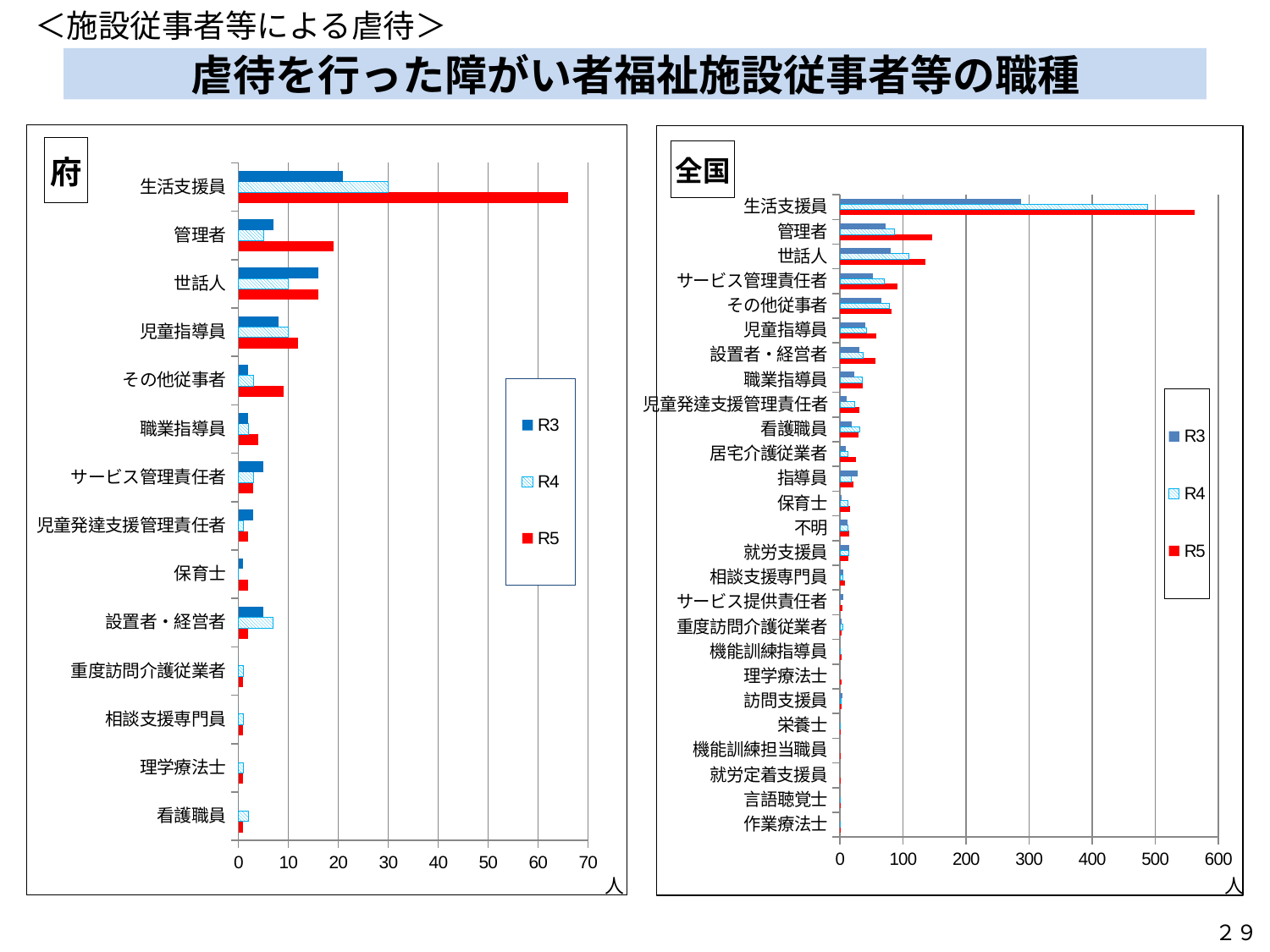

＜施設従事者等による虐待＞
# 虐待を行った障がい者福祉施設従事者等の職種

### Chart: 全国

| Category | R5 | R4 | R3 |
|---|---|---|---|
| 作業療法士 | 1.0 | 1.0 | None |
| 言語聴覚士 | 1.0 | 1.0 | None |
| 就労定着支援員 | 1.0 | None | None |
| 機能訓練担当職員 | 1.0 | None | None |
| 栄養士 | 1.0 | 1.0 | None |
| 訪問支援員 | 2.0 | 2.0 | 4.0 |
| 理学療法士 | 3.0 | None | None |
| 機能訓練指導員 | 3.0 | 1.0 | None |
| 重度訪問介護従業者 | 3.0 | 5.0 | 2.0 |
| サービス提供責任者 | 4.0 | None | 5.0 |
| 相談支援専門員 | 8.0 | 4.0 | 5.0 |
| 就労支援員 | 13.0 | 14.0 | 15.0 |
| 不明 | 15.0 | 13.0 | 12.0 |
| 保育士 | 16.0 | 13.0 | 3.0 |
| 指導員 | 22.0 | 18.0 | 28.0 |
| 居宅介護従業者 | 25.0 | 13.0 | 9.0 |
| 看護職員 | 29.0 | 31.0 | 19.0 |
| 児童発達支援管理責任者 | 31.0 | 24.0 | 11.0 |
| 職業指導員 | 36.0 | 35.0 | 23.0 |
| 設置者・経営者 | 56.0 | 37.0 | 31.0 |
| 児童指導員 | 57.0 | 42.0 | 40.0 |
| その他従事者 | 82.0 | 78.0 | 66.0 |
| サービス管理責任者 | 91.0 | 71.0 | 52.0 |
| 世話人 | 136.0 | 109.0 | 81.0 |
| 管理者 | 146.0 | 87.0 | 72.0 |
| 生活支援員 | 562.0 | 488.0 | 287.0 |

### Chart: 府

| Category | R5 | R4 | R3 |
|---|---|---|---|
| 看護職員 | 1.0 | 2.0 | 0.0 |
| 理学療法士 | 1.0 | 1.0 | None |
| 相談支援専門員 | 1.0 | 1.0 | 0.0 |
| 重度訪問介護従業者 | 1.0 | 1.0 | 0.0 |
| 設置者・経営者 | 2.0 | 7.0 | 5.0 |
| 保育士 | 2.0 | 0.0 | 1.0 |
| 児童発達支援管理責任者 | 2.0 | 1.0 | 3.0 |
| サービス管理責任者 | 3.0 | 3.0 | 5.0 |
| 職業指導員 | 4.0 | 2.0 | 2.0 |
| その他従事者 | 9.0 | 3.0 | 2.0 |
| 児童指導員 | 12.0 | 10.0 | 8.0 |
| 世話人 | 16.0 | 10.0 | 16.0 |
| 管理者 | 19.0 | 5.0 | 7.0 |
| 生活支援員 | 66.0 | 30.0 | 21.0 |
人
人
２９